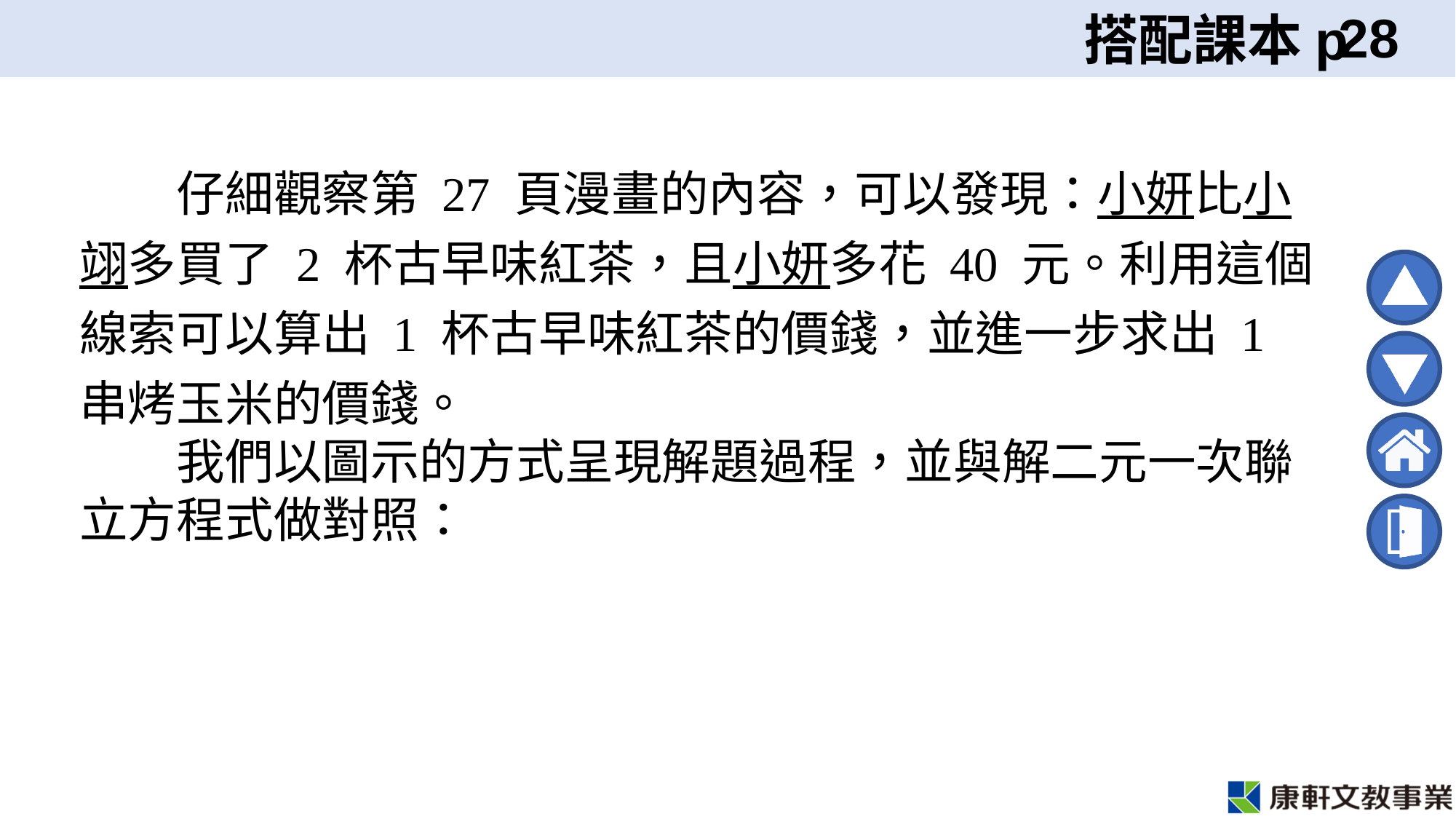

28
　　仔細觀察第 27 頁漫畫的內容，可以發現：小妍比小翊多買了 2 杯古早味紅茶，且小妍多花 40 元。利用這個線索可以算出 1 杯古早味紅茶的價錢，並進一步求出 1 串烤玉米的價錢。
　　我們以圖示的方式呈現解題過程，並與解二元一次聯立方程式做對照：